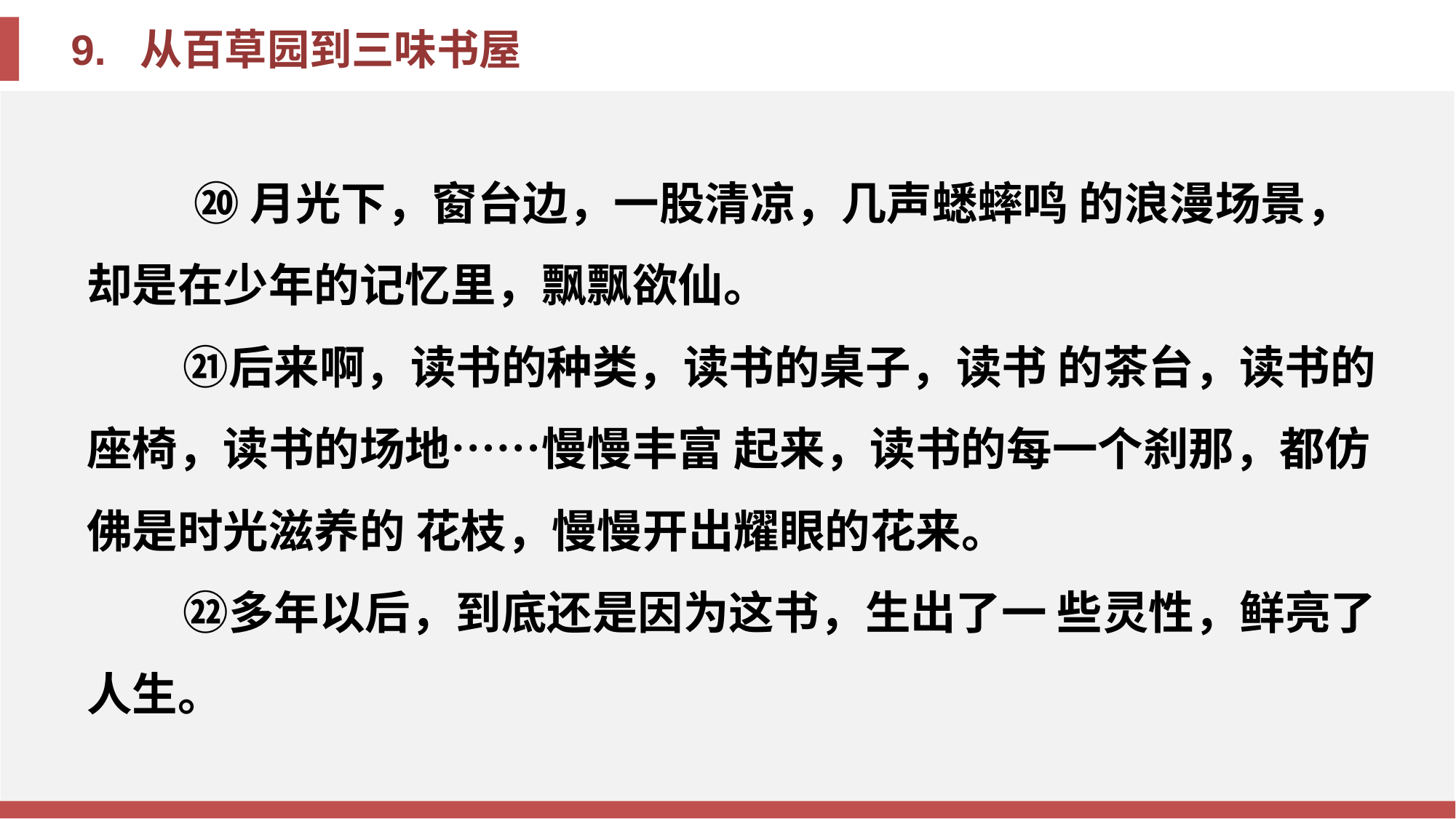

⑳月光下，窗台边，一股清凉，几声蟋蟀鸣 的浪漫场景，却是在少年的记忆里，飘飘欲仙。
㉑后来啊，读书的种类，读书的桌子，读书 的茶台，读书的座椅，读书的场地⋯⋯慢慢丰富 起来，读书的每一个刹那，都仿佛是时光滋养的 花枝，慢慢开出耀眼的花来。
㉒多年以后，到底还是因为这书，生出了一 些灵性，鲜亮了人生。